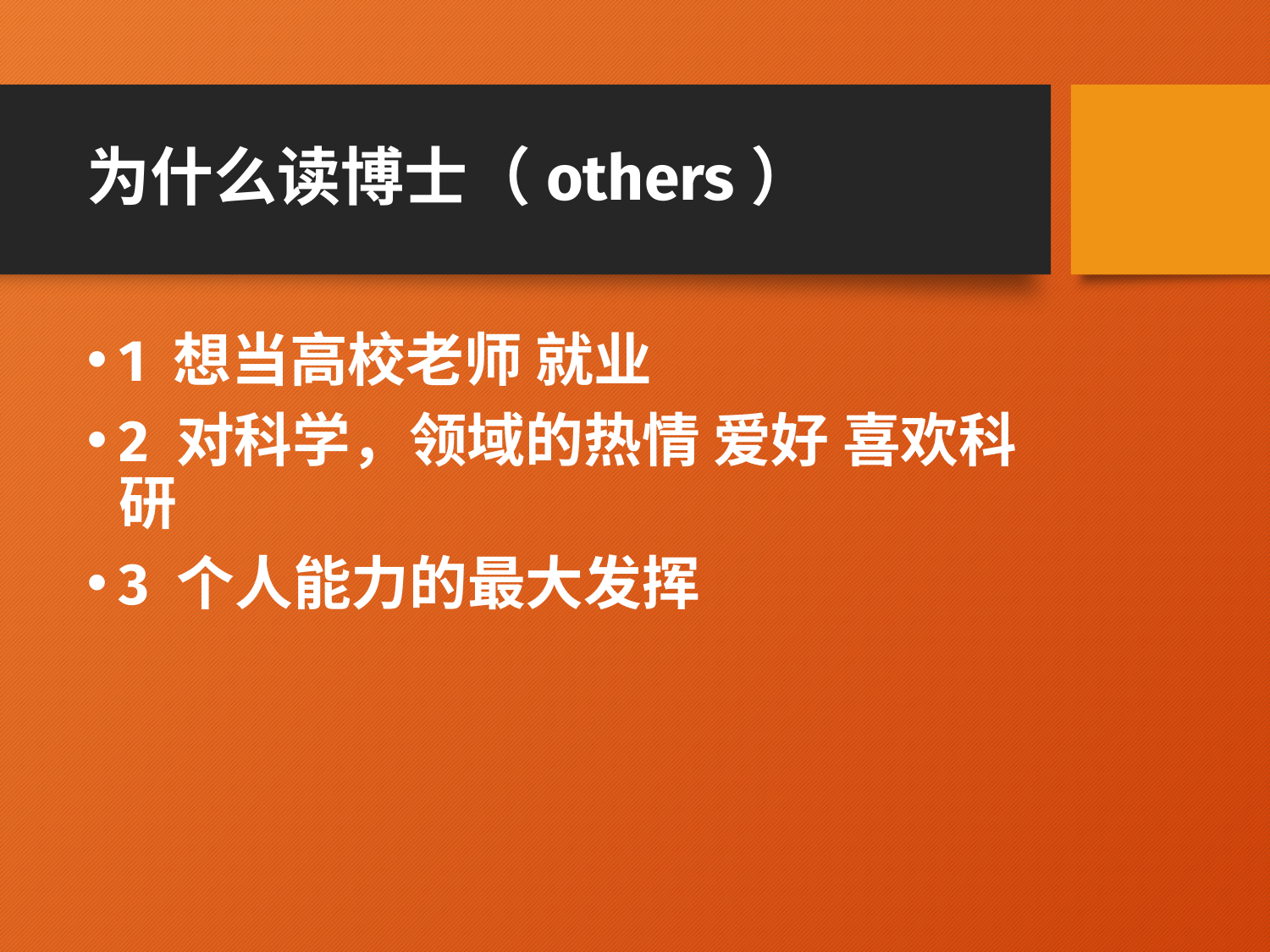

# 为什么读博士（others）
1 想当高校老师 就业
2 对科学，领域的热情 爱好 喜欢科研
3 个人能力的最大发挥